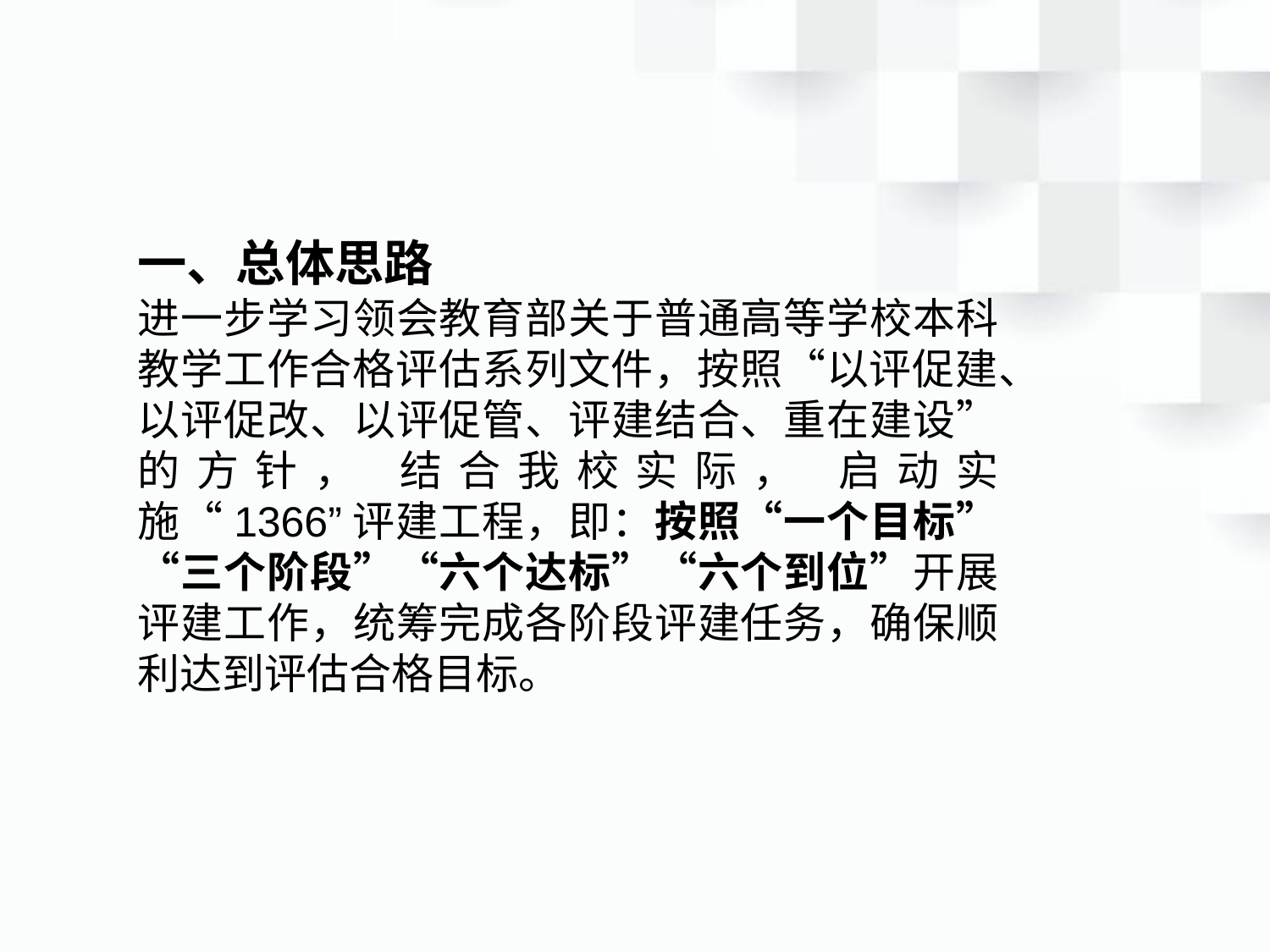

#
一、总体思路
进一步学习领会教育部关于普通高等学校本科教学工作合格评估系列文件，按照“以评促建、以评促改、以评促管、评建结合、重在建设” 的方针， 结合我校实际， 启动实施“1366”评建工程，即：按照“一个目标”“三个阶段”“六个达标”“六个到位”开展评建工作，统筹完成各阶段评建任务，确保顺利达到评估合格目标。